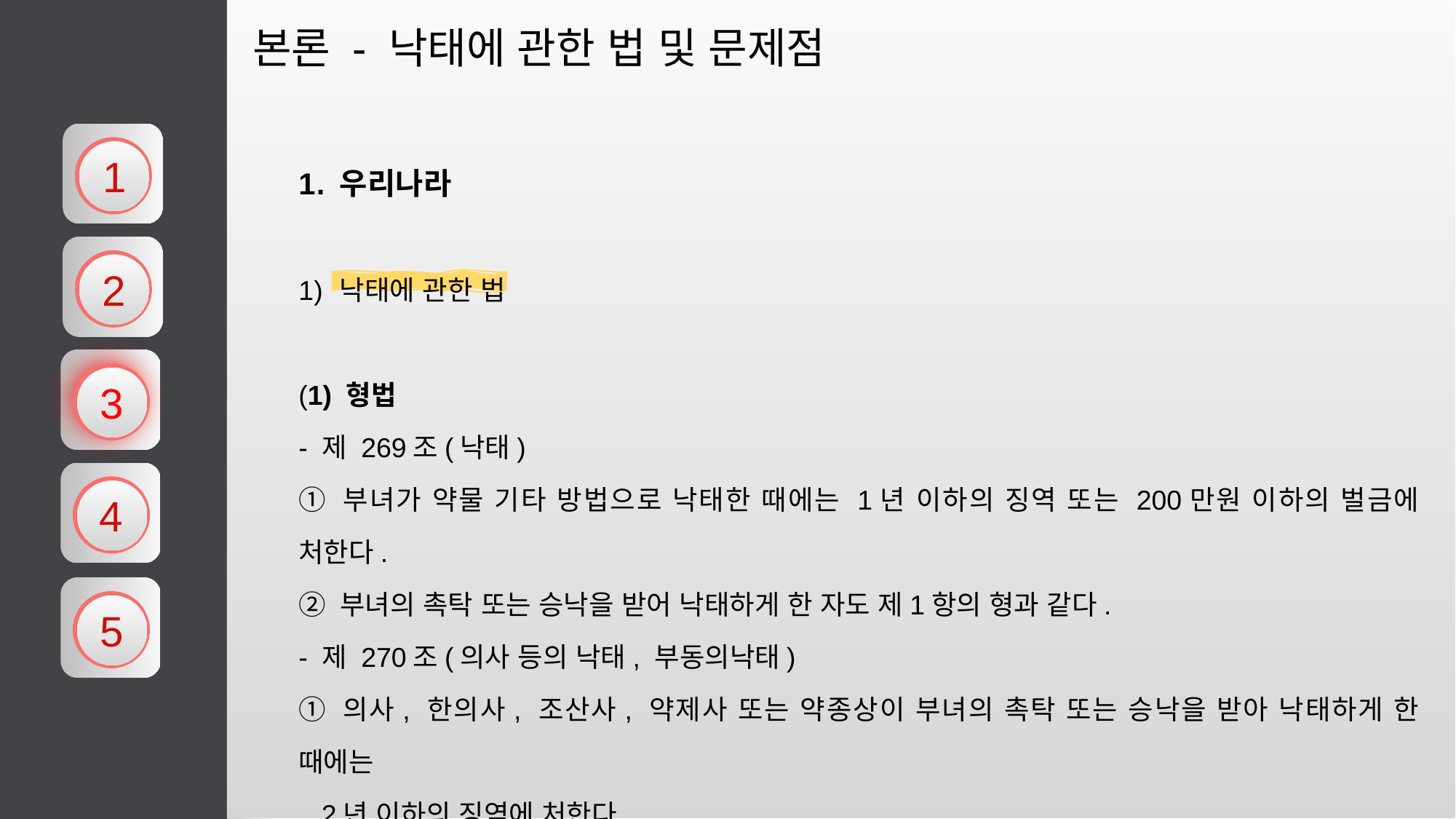

본론 - 낙태에 관한 법 및 문제점

1

2

3

4

5
우리나라

낙태에 관한 법

(1) 형법
- 제 269조(낙태)
① 부녀가 약물 기타 방법으로 낙태한 때에는 1년 이하의 징역 또는 200만원 이하의 벌금에 처한다.
② 부녀의 촉탁 또는 승낙을 받어 낙태하게 한 자도 제1항의 형과 같다.
- 제 270조(의사 등의 낙태, 부동의낙태)
① 의사, 한의사, 조산사, 약제사 또는 약종상이 부녀의 촉탁 또는 승낙을 받아 낙태하게 한 때에는
   2년 이하의 징역에 처한다.